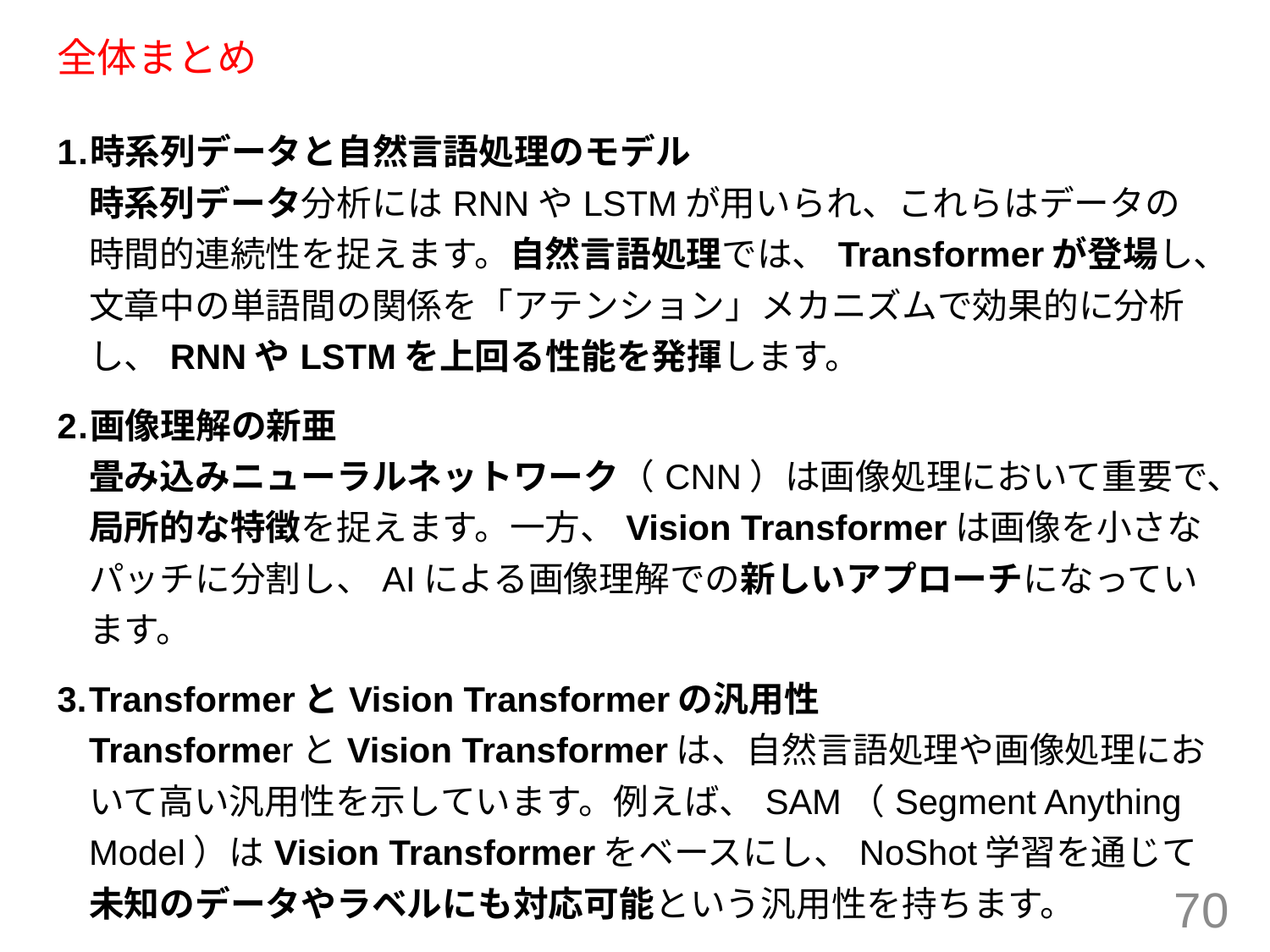

# 全体まとめ
時系列データと自然言語処理のモデル
時系列データ分析にはRNNやLSTMが用いられ、これらはデータの時間的連続性を捉えます。自然言語処理では、Transformerが登場し、文章中の単語間の関係を「アテンション」メカニズムで効果的に分析し、RNNやLSTMを上回る性能を発揮します。
画像理解の新亜
畳み込みニューラルネットワーク（CNN）は画像処理において重要で、局所的な特徴を捉えます。一方、Vision Transformerは画像を小さなパッチに分割し、AIによる画像理解での新しいアプローチになっています。
TransformerとVision Transformerの汎用性
TransformerとVision Transformerは、自然言語処理や画像処理において高い汎用性を示しています。例えば、SAM（Segment Anything Model）はVision Transformerをベースにし、NoShot学習を通じて未知のデータやラベルにも対応可能という汎用性を持ちます。

70